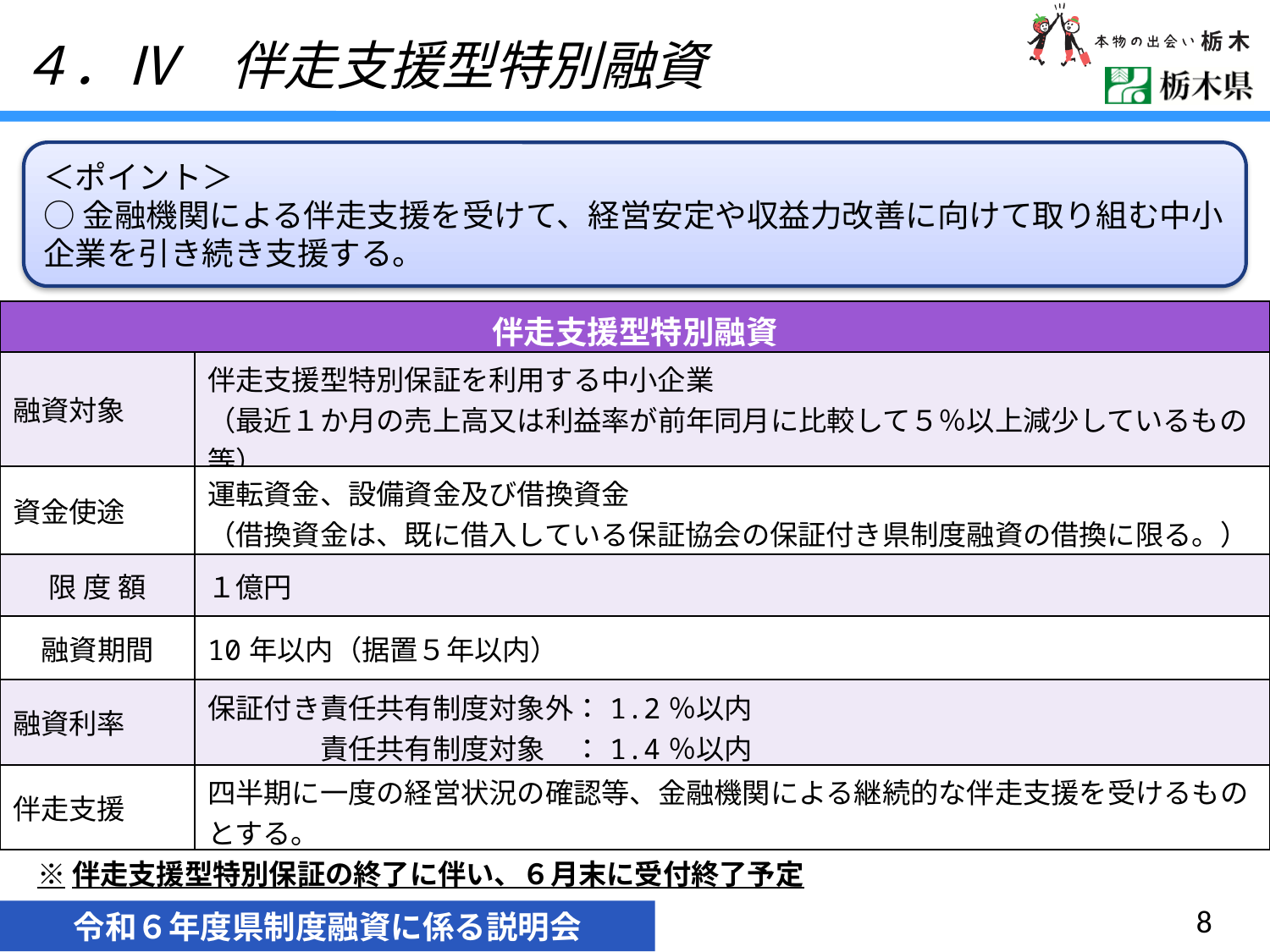

４．Ⅳ　伴走支援型特別融資
＜ポイント＞
○金融機関による伴走支援を受けて、経営安定や収益力改善に向けて取り組む中小企業を引き続き支援する。
| 伴走支援型特別融資 |  |
| --- | --- |
| 融資対象 | 伴走支援型特別保証を利用する中小企業 （最近１か月の売上高又は利益率が前年同月に比較して５％以上減少しているもの等） |
| 資金使途 | 運転資金、設備資金及び借換資金 （借換資金は、既に借入している保証協会の保証付き県制度融資の借換に限る。） |
| 限 度 額 | １億円 |
| 融資期間 | 10年以内（据置５年以内） |
| 融資利率 | 保証付き責任共有制度対象外：1.2％以内 　　　　責任共有制度対象　：1.4％以内 |
| 伴走支援 | 四半期に一度の経営状況の確認等、金融機関による継続的な伴走支援を受けるものとする。 |
※伴走支援型特別保証の終了に伴い、６月末に受付終了予定
8